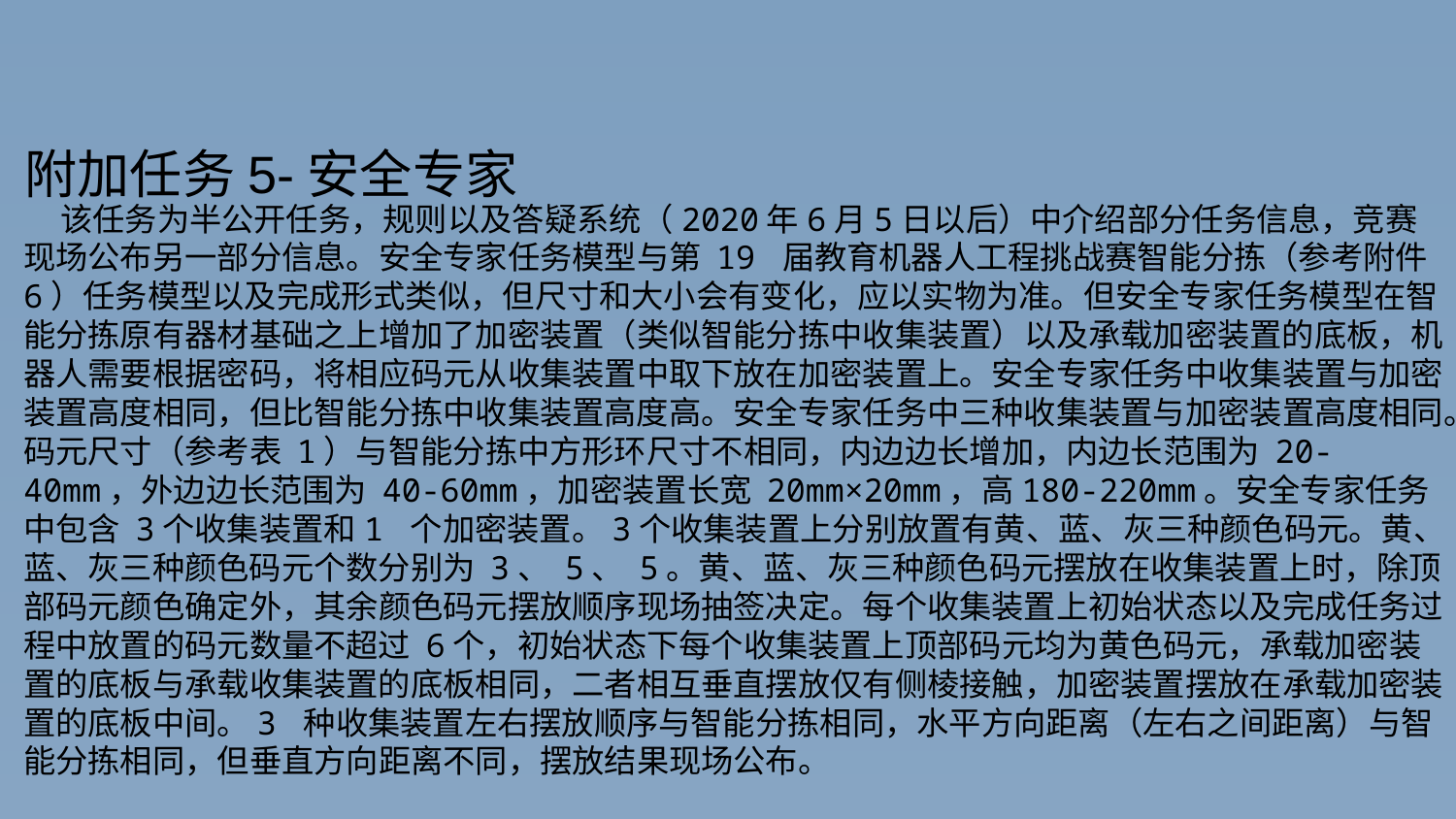

附加任务5-安全专家
    该任务为半公开任务，规则以及答疑系统（2020年6月5日以后）中介绍部分任务信息，竞赛现场公布另一部分信息。安全专家任务模型与第 19 届教育机器人工程挑战赛智能分拣（参考附件6）任务模型以及完成形式类似，但尺寸和大小会有变化，应以实物为准。但安全专家任务模型在智能分拣原有器材基础之上增加了加密装置（类似智能分拣中收集装置）以及承载加密装置的底板，机器人需要根据密码，将相应码元从收集装置中取下放在加密装置上。安全专家任务中收集装置与加密装置高度相同，但比智能分拣中收集装置高度高。安全专家任务中三种收集装置与加密装置高度相同。码元尺寸（参考表 1）与智能分拣中方形环尺寸不相同，内边边长增加，内边长范围为 20-40mm，外边边长范围为 40-60mm，加密装置长宽 20mm×20mm，高180-220mm。安全专家任务中包含 3个收集装置和1 个加密装置。3个收集装置上分别放置有黄、蓝、灰三种颜色码元。黄、蓝、灰三种颜色码元个数分别为 3、 5、 5。黄、蓝、灰三种颜色码元摆放在收集装置上时，除顶部码元颜色确定外，其余颜色码元摆放顺序现场抽签决定。每个收集装置上初始状态以及完成任务过程中放置的码元数量不超过 6个，初始状态下每个收集装置上顶部码元均为黄色码元，承载加密装置的底板与承载收集装置的底板相同，二者相互垂直摆放仅有侧棱接触，加密装置摆放在承载加密装置的底板中间。3 种收集装置左右摆放顺序与智能分拣相同，水平方向距离（左右之间距离）与智能分拣相同，但垂直方向距离不同，摆放结果现场公布。